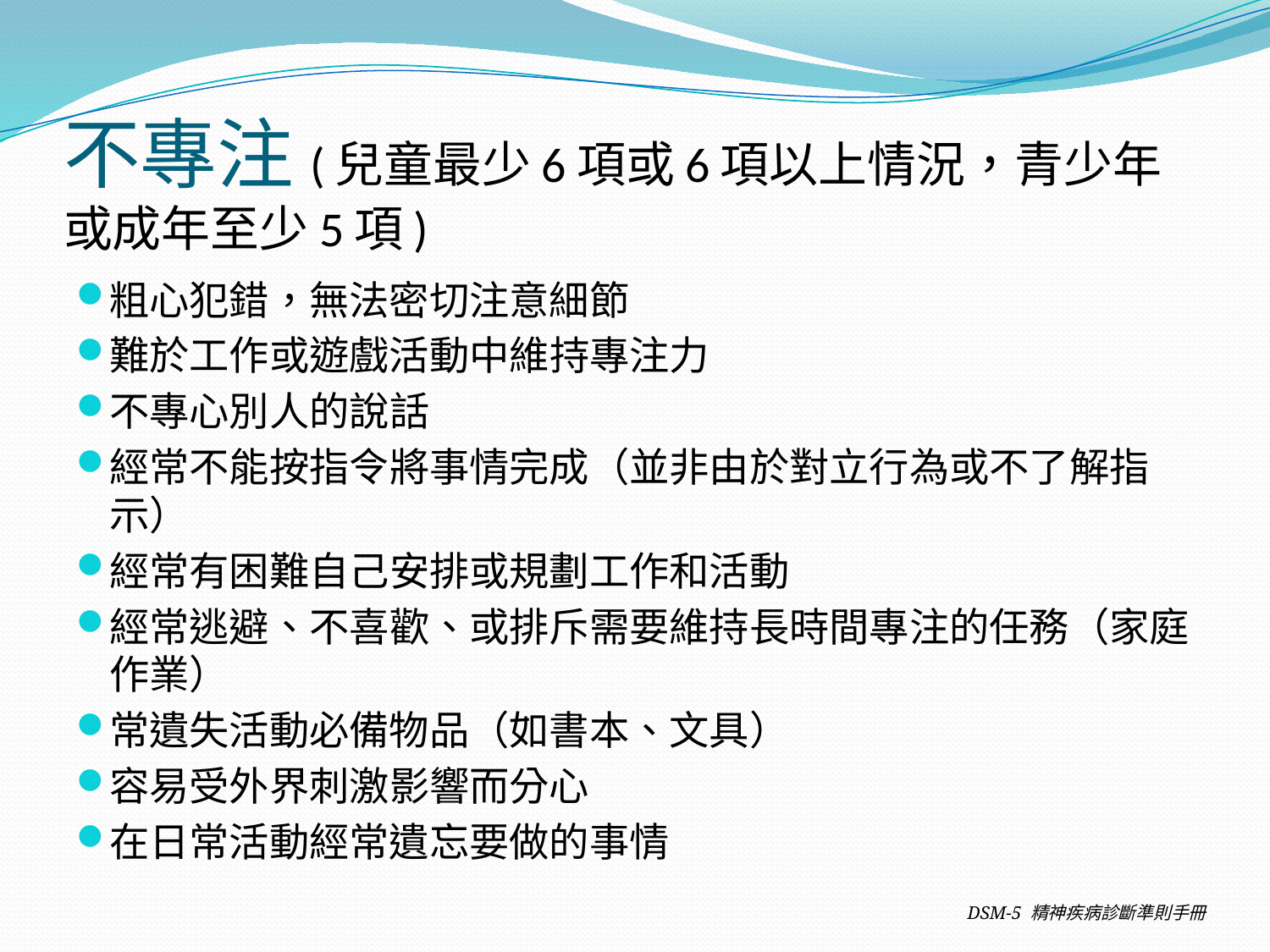

# 不專注(兒童最少6項或6項以上情況，青少年或成年至少5項)
粗心犯錯，無法密切注意細節
難於工作或遊戲活動中維持專注力
不專心別人的說話
經常不能按指令將事情完成（並非由於對立行為或不了解指示）
經常有困難自己安排或規劃工作和活動
經常逃避、不喜歡、或排斥需要維持長時間專注的任務（家庭作業）
常遺失活動必備物品（如書本、文具）
容易受外界刺激影響而分心
在日常活動經常遺忘要做的事情

DSM-5 精神疾病診斷準則手冊